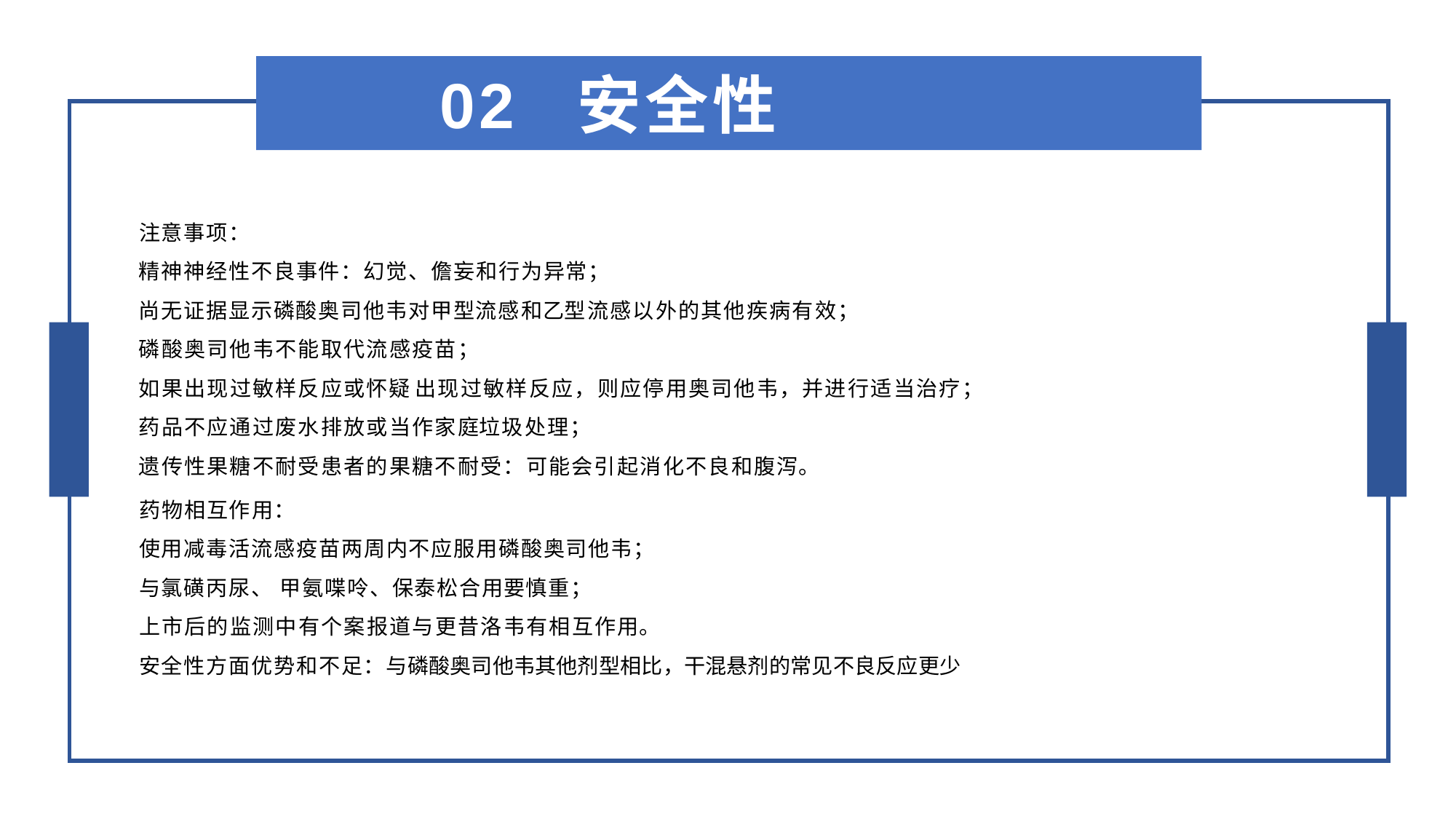

02  安全性

注意事项：
精神神经性不良事件：幻觉、儋妄和行为异常；
尚无证据显示磷酸奥司他韦对甲型流感和乙型流感以外的其他疾病有效；
磷酸奥司他韦不能取代流感疫苗；
如果出现过敏样反应或怀疑 出现过敏样反应，则应停用奥司他韦，并进行适当治疗；
药品不应通过废水排放或当作家庭垃圾处理；
遗传性果糖不耐受患者的果糖不耐受：可能会引起消化不良和腹泻。
药物相互作用：
使用减毒活流感疫苗两周内不应服用磷酸奥司他韦；
与氯磺丙尿、 甲氨喋呤、保泰松合用要慎重；
上市后的监测中有个案报道与更昔洛韦有相互作用。
安全性方面优势和不足：与磷酸奥司他韦其他剂型相比，干混悬剂的常见不良反应更少